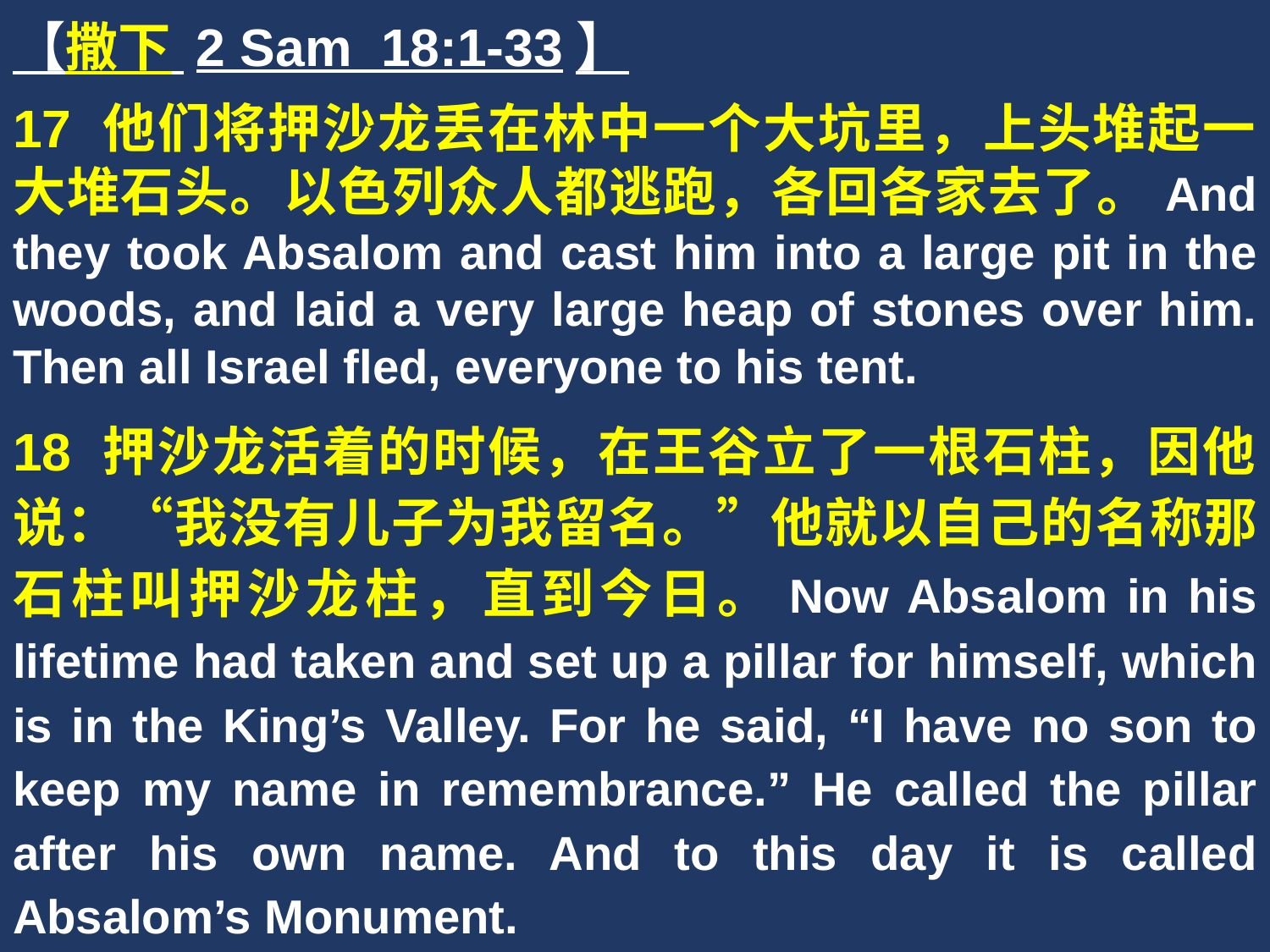

【撒下 2 Sam  18:1-33】
17 他们将押沙龙丢在林中一个大坑里，上头堆起一大堆石头。以色列众人都逃跑，各回各家去了。And they took Absalom and cast him into a large pit in the woods, and laid a very large heap of stones over him. Then all Israel fled, everyone to his tent.
18 押沙龙活着的时候，在王谷立了一根石柱，因他说：“我没有儿子为我留名。”他就以自己的名称那石柱叫押沙龙柱，直到今日。Now Absalom in his lifetime had taken and set up a pillar for himself, which is in the King’s Valley. For he said, “I have no son to keep my name in remembrance.” He called the pillar after his own name. And to this day it is called Absalom’s Monument.